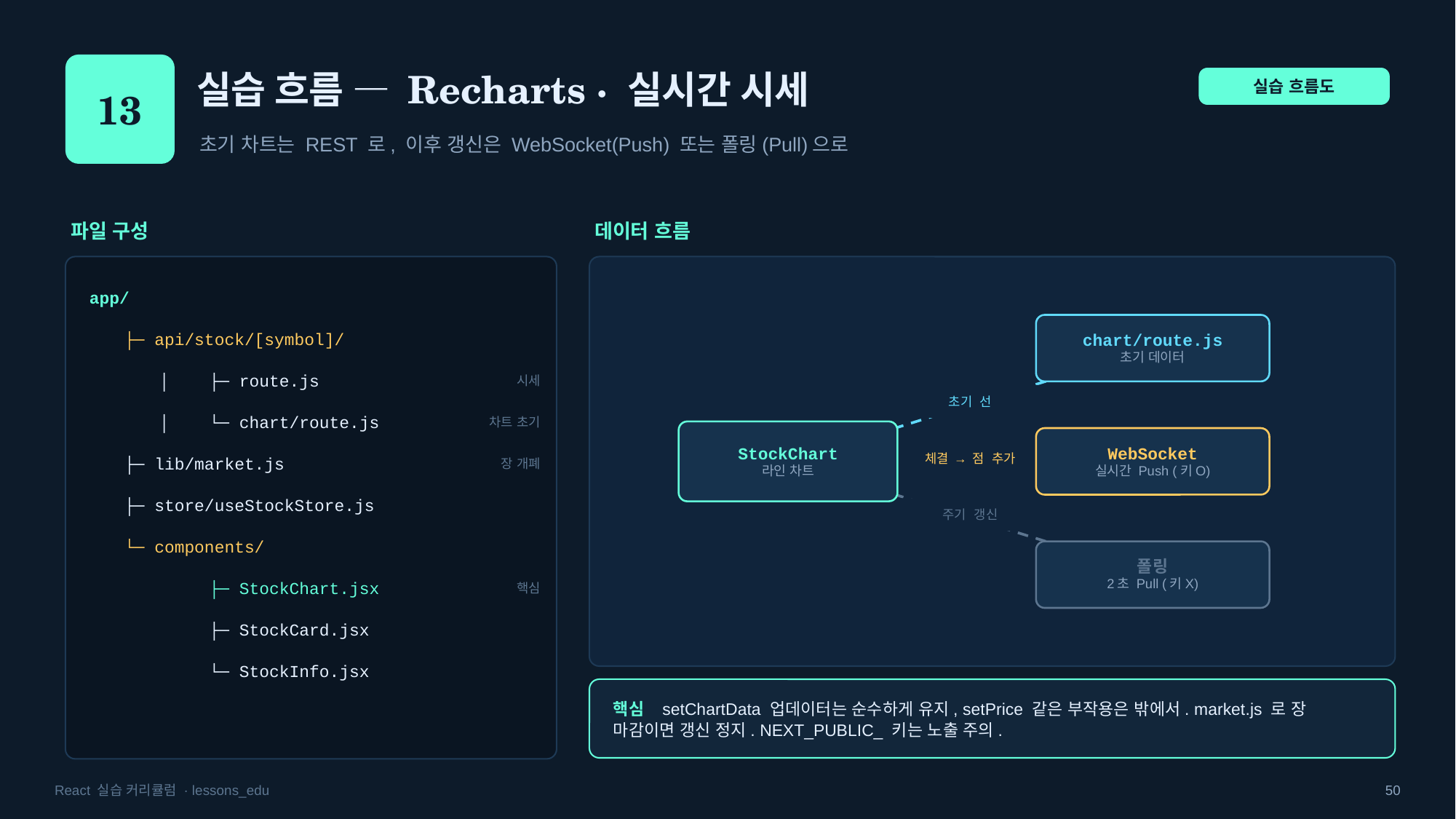

13
실습 흐름 — Recharts · 실시간 시세
실습 흐름도
초기 차트는 REST 로, 이후 갱신은 WebSocket(Push) 또는 폴링(Pull)으로
파일 구성
데이터 흐름

app/

chart/route.js
초기 데이터
├─ api/stock/[symbol]/
│    ├─ route.js
시세
초기 선
│    └─ chart/route.js
차트 초기

StockChart
라인 차트

WebSocket
실시간 Push (키O)
체결 → 점 추가
├─ lib/market.js
장 개폐
├─ store/useStockStore.js
주기 갱신
└─ components/

폴링
2초 Pull (키X)
     ├─ StockChart.jsx
핵심
     ├─ StockCard.jsx
     └─ StockInfo.jsx

핵심   setChartData 업데이터는 순수하게 유지, setPrice 같은 부작용은 밖에서. market.js 로 장 마감이면 갱신 정지. NEXT_PUBLIC_ 키는 노출 주의.
React 실습 커리큘럼 · lessons_edu
50